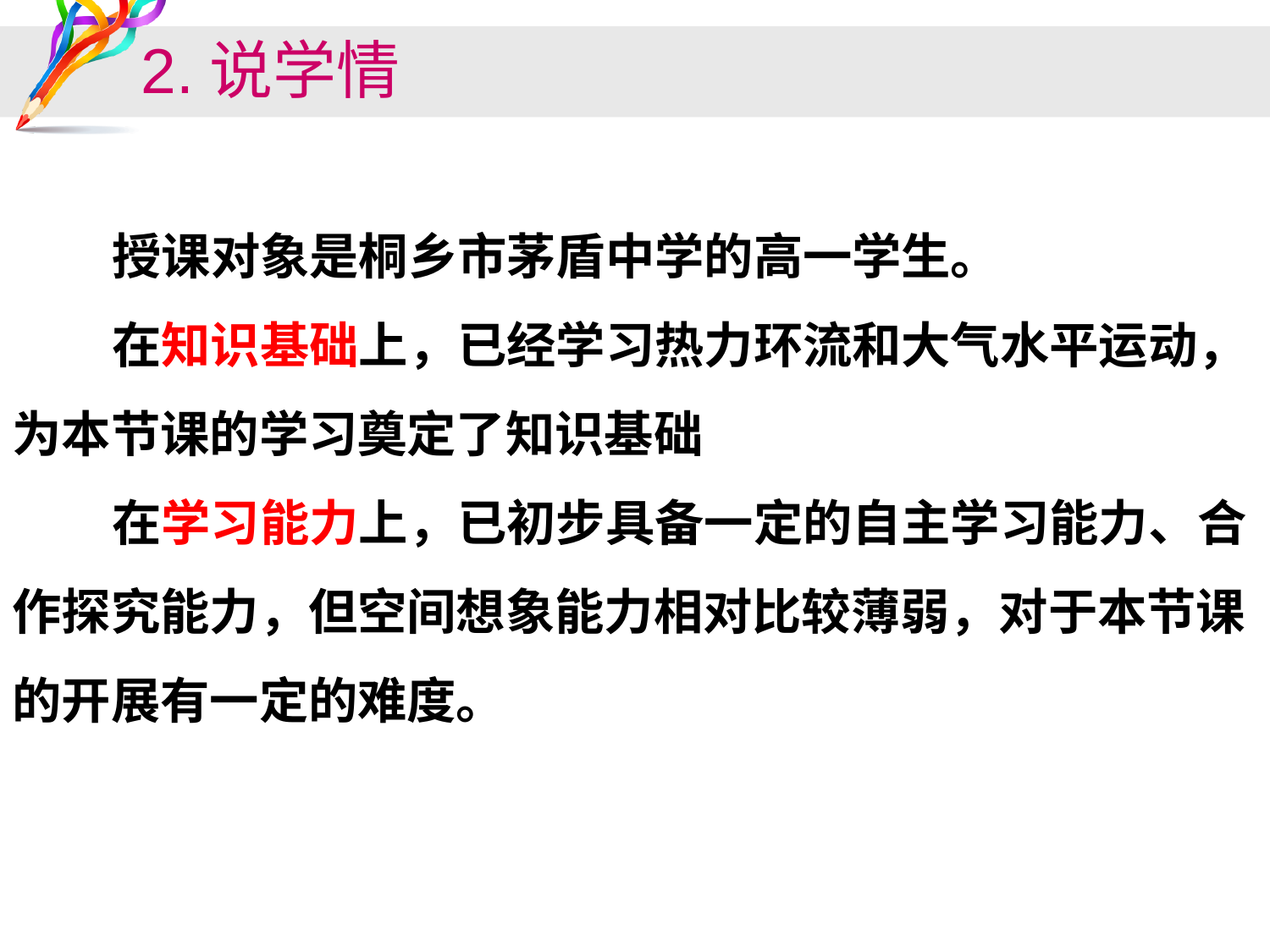

# 2.说学情
授课对象是桐乡市茅盾中学的高一学生。
在知识基础上，已经学习热力环流和大气水平运动，为本节课的学习奠定了知识基础
在学习能力上，已初步具备一定的自主学习能力、合作探究能力，但空间想象能力相对比较薄弱，对于本节课的开展有一定的难度。